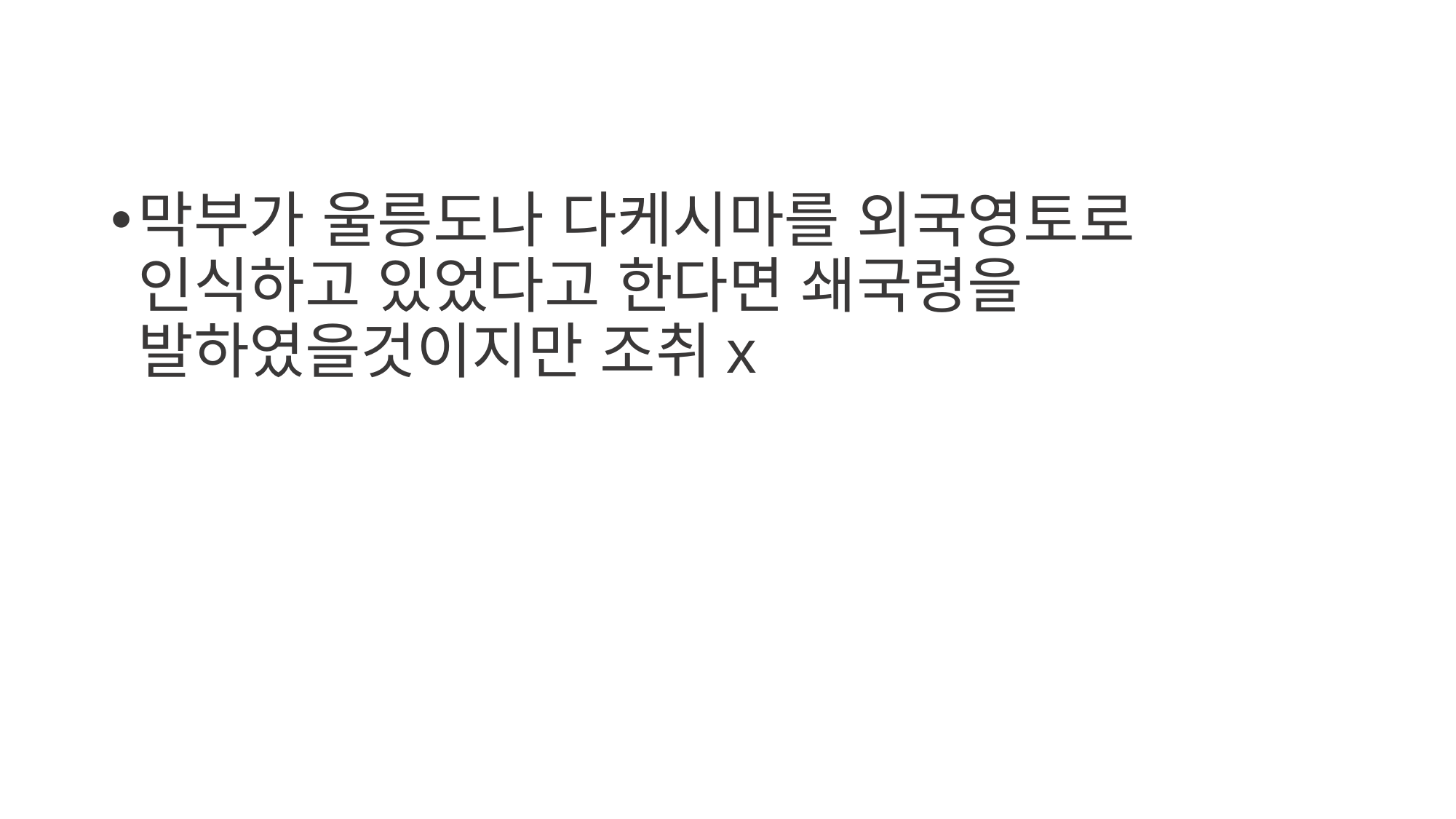

막부가 울릉도나 다케시마를 외국영토로 인식하고 있었다고 한다면 쇄국령을 발하였을것이지만 조취x